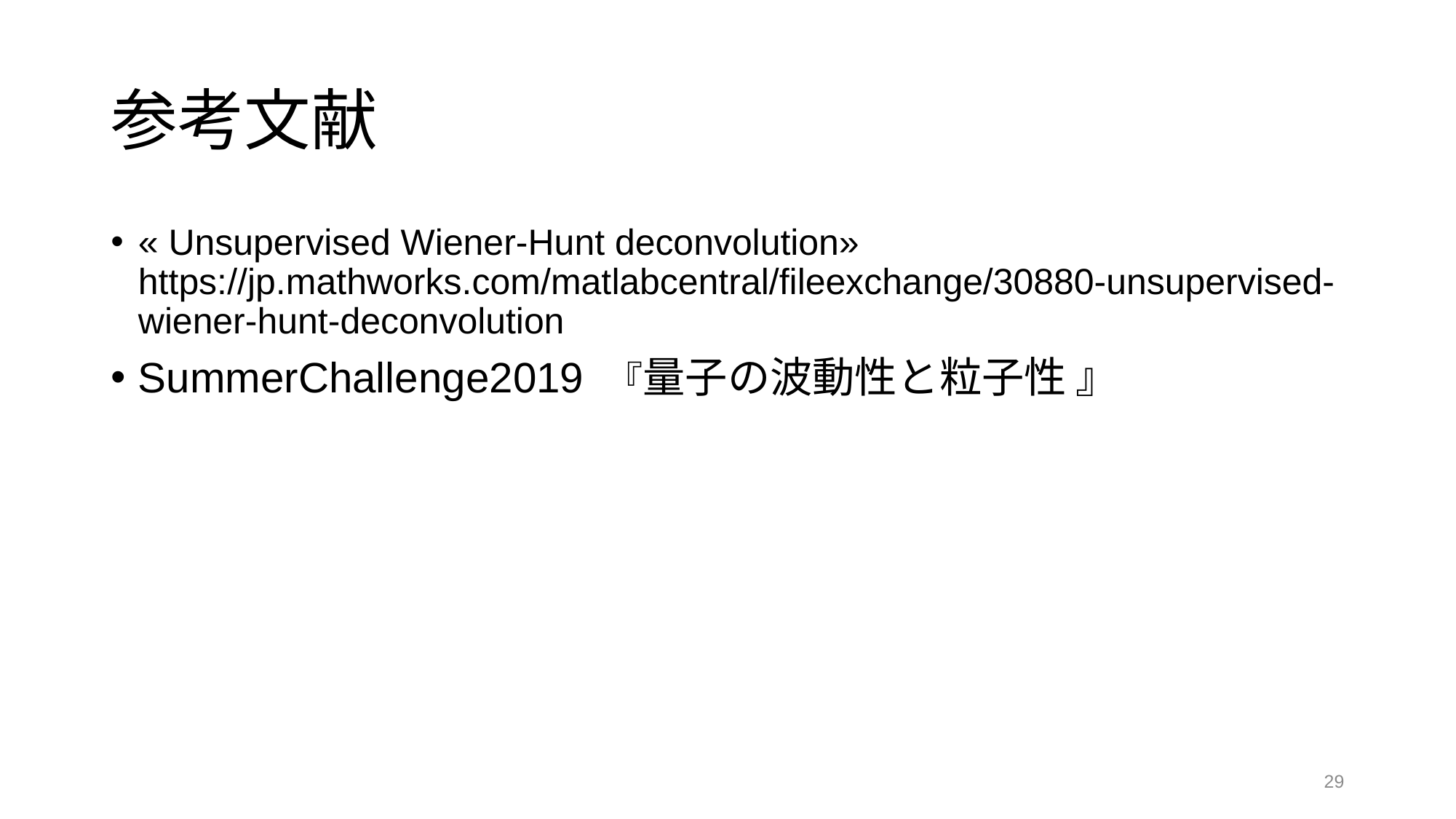

# 参考文献
« Unsupervised Wiener-Hunt deconvolution» https://jp.mathworks.com/matlabcentral/fileexchange/30880-unsupervised-wiener-hunt-deconvolution
SummerChallenge2019 『量子の波動性と粒子性 』

29